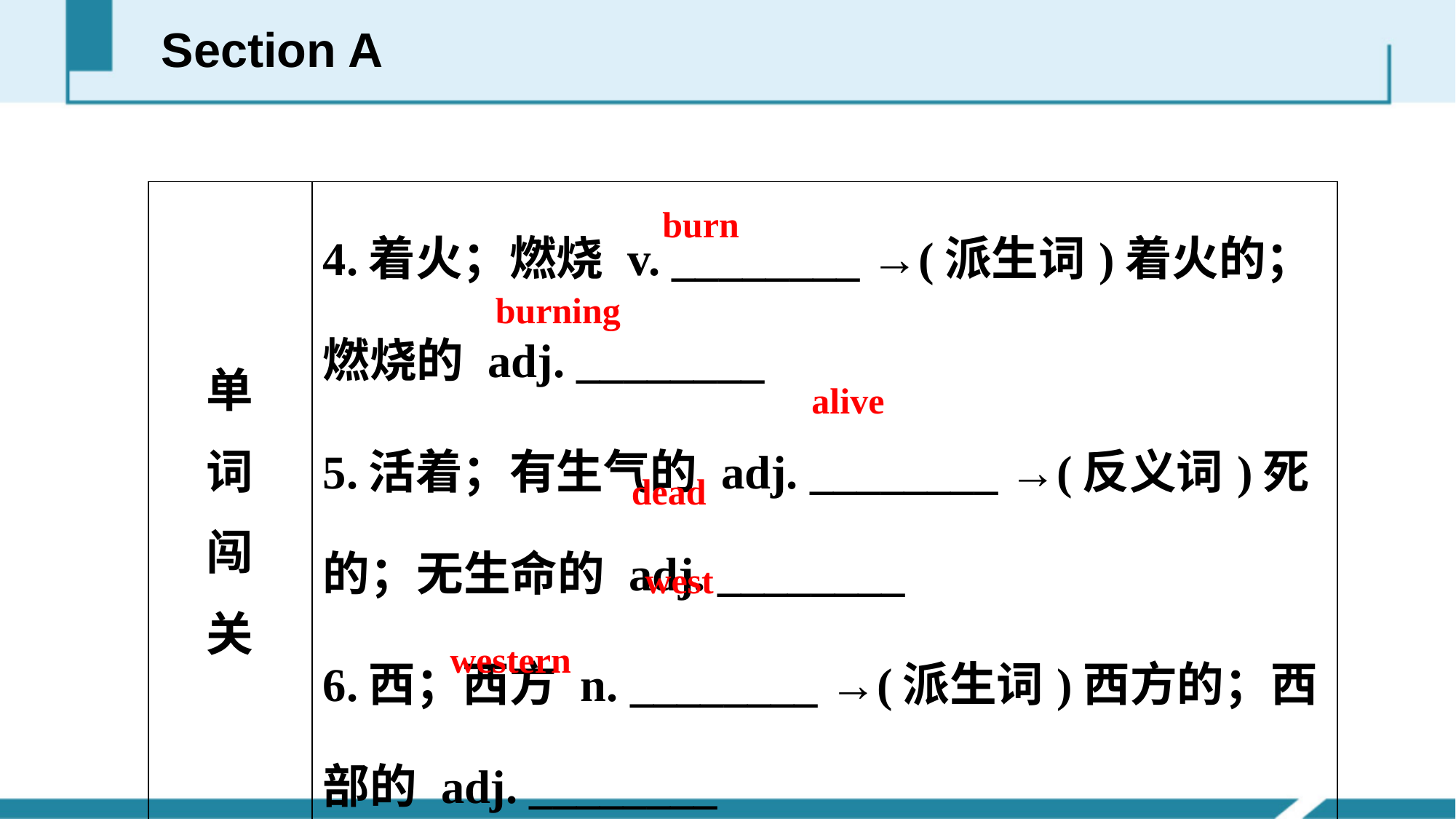

Section A
| 单 词 闯 关 | 4.着火；燃烧 v. \_\_\_\_\_\_\_\_ →(派生词)着火的；燃烧的 adj. \_\_\_\_\_\_\_\_ 5.活着；有生气的 adj. \_\_\_\_\_\_\_\_ →(反义词)死的；无生命的 adj. \_\_\_\_\_\_\_\_ 6.西；西方 n. \_\_\_\_\_\_\_\_ →(派生词)西方的；西部的 adj. \_\_\_\_\_\_\_\_ |
| --- | --- |
burn
burning

alive
dead
west
western